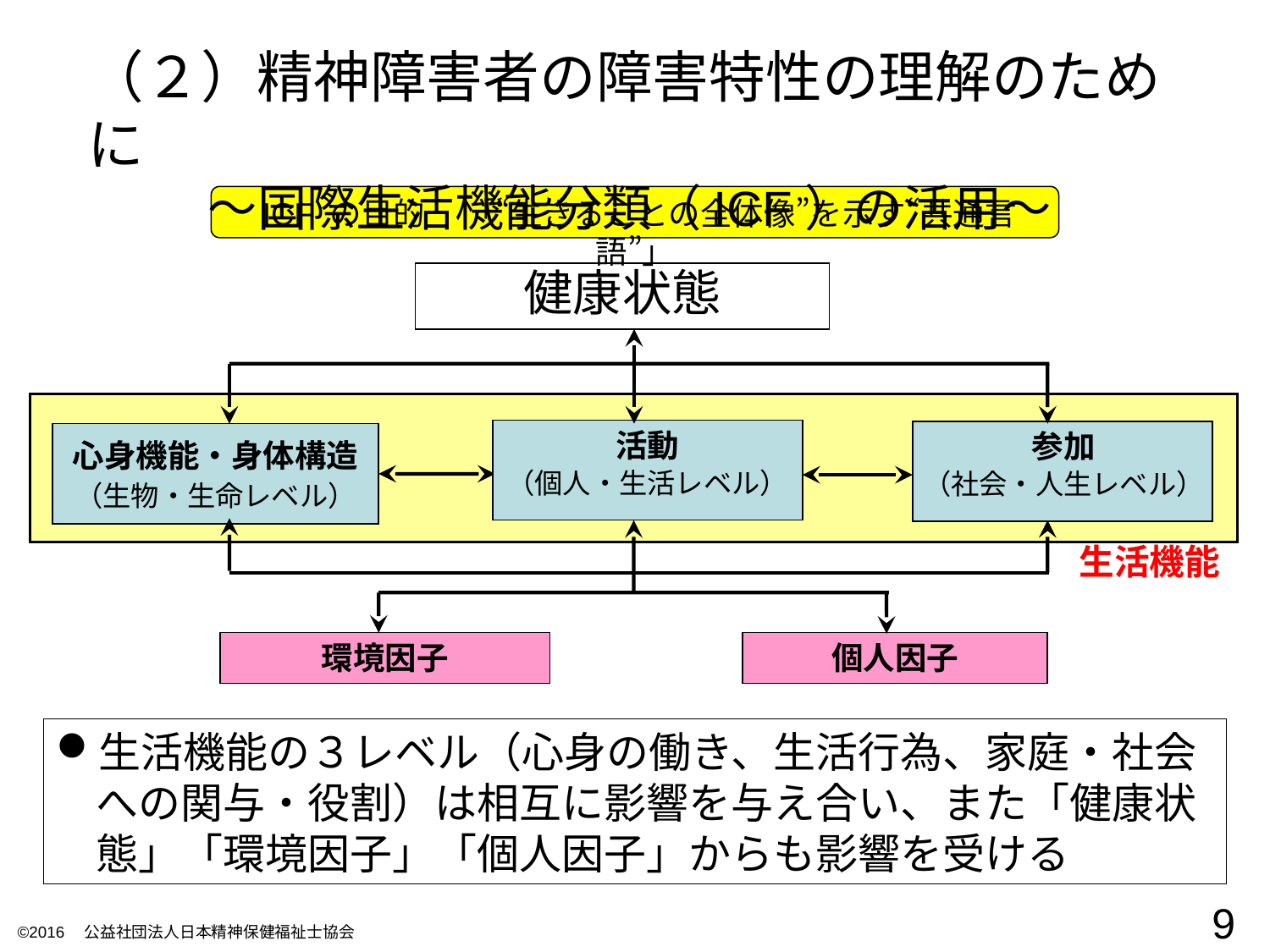

（２）精神障害者の障害特性の理解のために
　　  ～国際生活機能分類（ICF）の活用～

 ICF の目的　 「“生きることの全体像”を示す“共通言語”」
健康状態

活動
（個人・生活レベル）
参加
（社会・人生レベル）
心身機能・身体構造（生物・生命レベル）

生活機能

環境因子
個人因子
生活機能の３レベル（心身の働き、生活行為、家庭・社会への関与・役割）は相互に影響を与え合い、また「健康状態」「環境因子」「個人因子」からも影響を受ける
9
©2016　公益社団法人日本精神保健福祉士協会